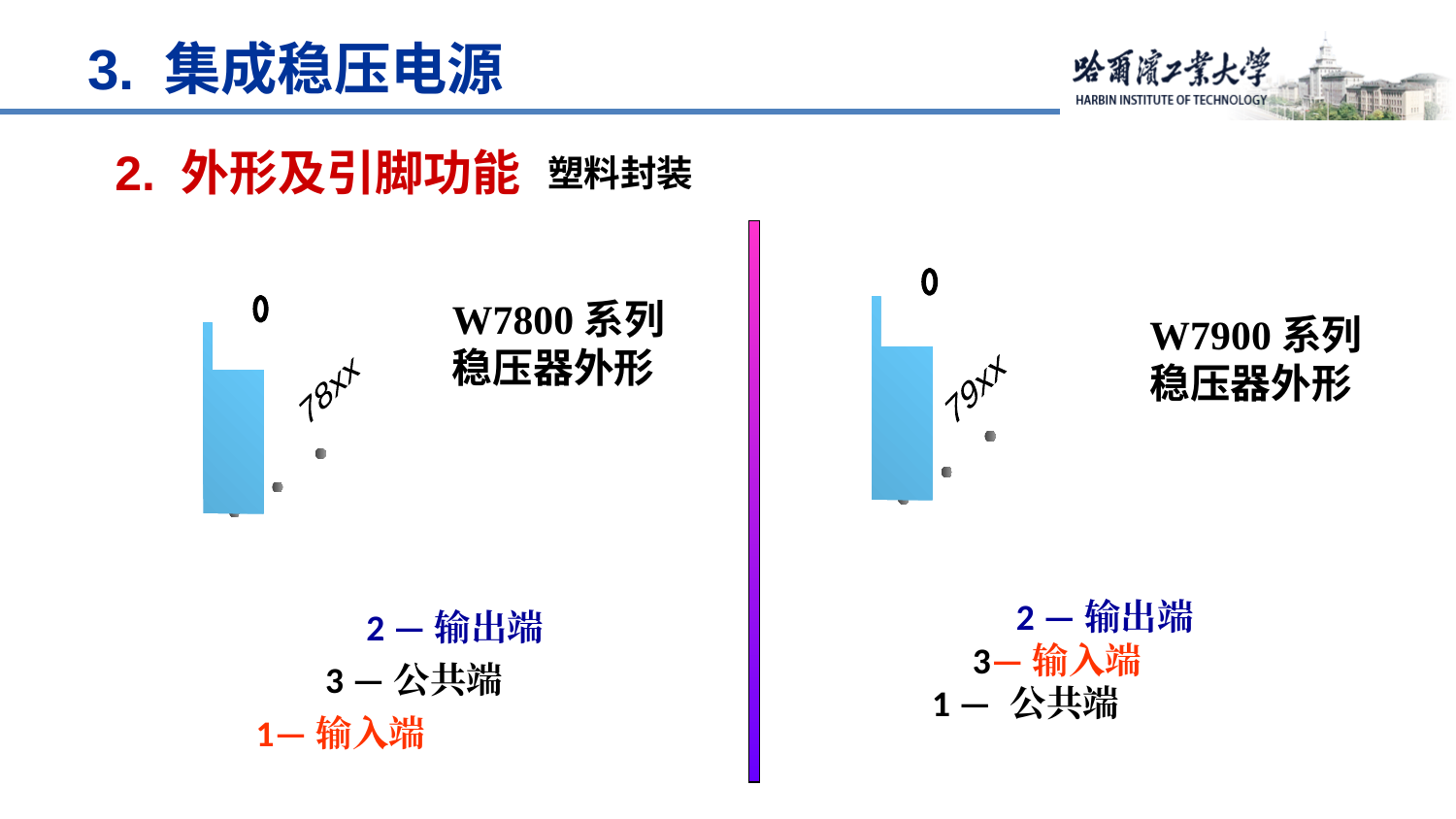

3. 集成稳压电源
2. 外形及引脚功能
塑料封装

79xx
2 —输出端
3—输入端
1 — 公共端
W7800系列稳压器外形

78xx
2 —输出端
3 —公共端
1—输入端
W7900系列稳压器外形